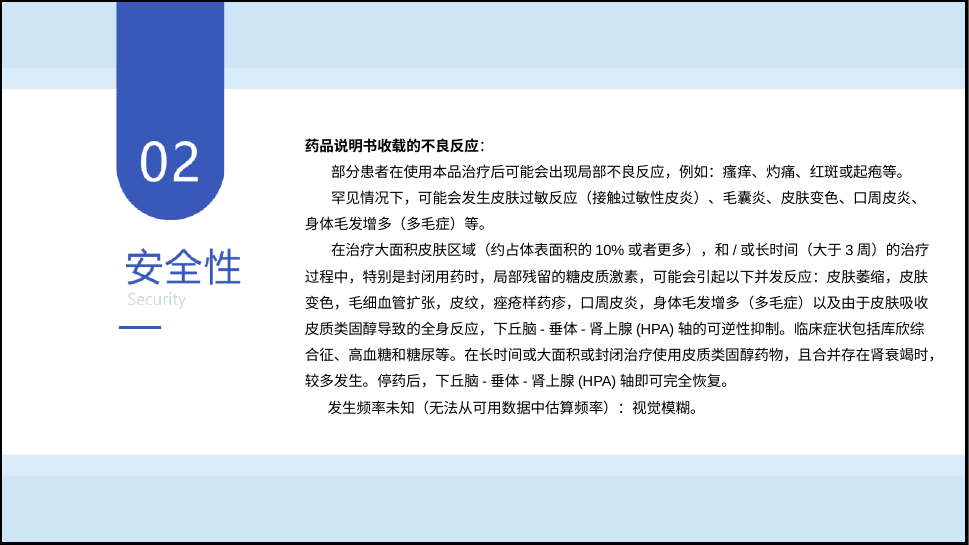

药品说明书收载的不良反应：
       部分患者在使用本品治疗后可能会出现局部不良反应，例如：瘙痒、灼痛、红斑或起疱等。
       罕见情况下，可能会发生皮肤过敏反应（接触过敏性皮炎）、毛囊炎、皮肤变色、口周皮炎、身体毛发增多（多毛症）等。
       在治疗大面积皮肤区域（约占体表面积的10%或者更多），和/或长时间（大于3周）的治疗过程中，特别是封闭用药时，局部残留的糖皮质激素，可能会引起以下并发反应：皮肤萎缩，皮肤变色，毛细血管扩张，皮纹，痤疮样药疹，口周皮炎，身体毛发增多（多毛症）以及由于皮肤吸收皮质类固醇导致的全身反应，下丘脑-垂体-肾上腺(HPA)轴的可逆性抑制。临床症状包括库欣综合征、高血糖和糖尿等。在长时间或大面积或封闭治疗使用皮质类固醇药物，且合并存在肾衰竭时，较多发生。停药后，下丘脑-垂体-肾上腺(HPA)轴即可完全恢复。
      发生频率未知（无法从可用数据中估算频率）：视觉模糊。